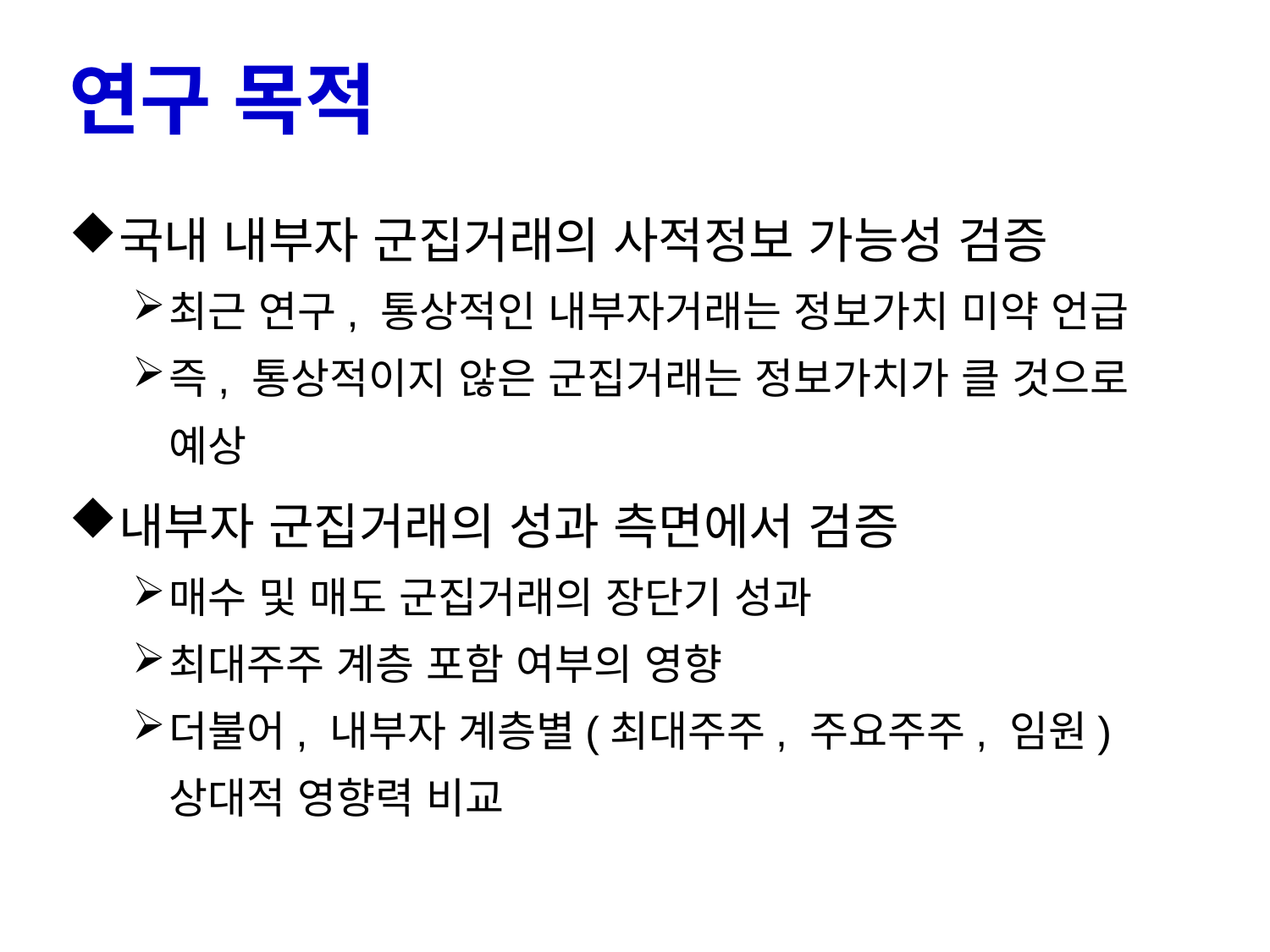

# 연구 목적
국내 내부자 군집거래의 사적정보 가능성 검증
최근 연구, 통상적인 내부자거래는 정보가치 미약 언급
즉, 통상적이지 않은 군집거래는 정보가치가 클 것으로 예상
내부자 군집거래의 성과 측면에서 검증
매수 및 매도 군집거래의 장단기 성과
최대주주 계층 포함 여부의 영향
더불어, 내부자 계층별(최대주주, 주요주주, 임원) 상대적 영향력 비교
8